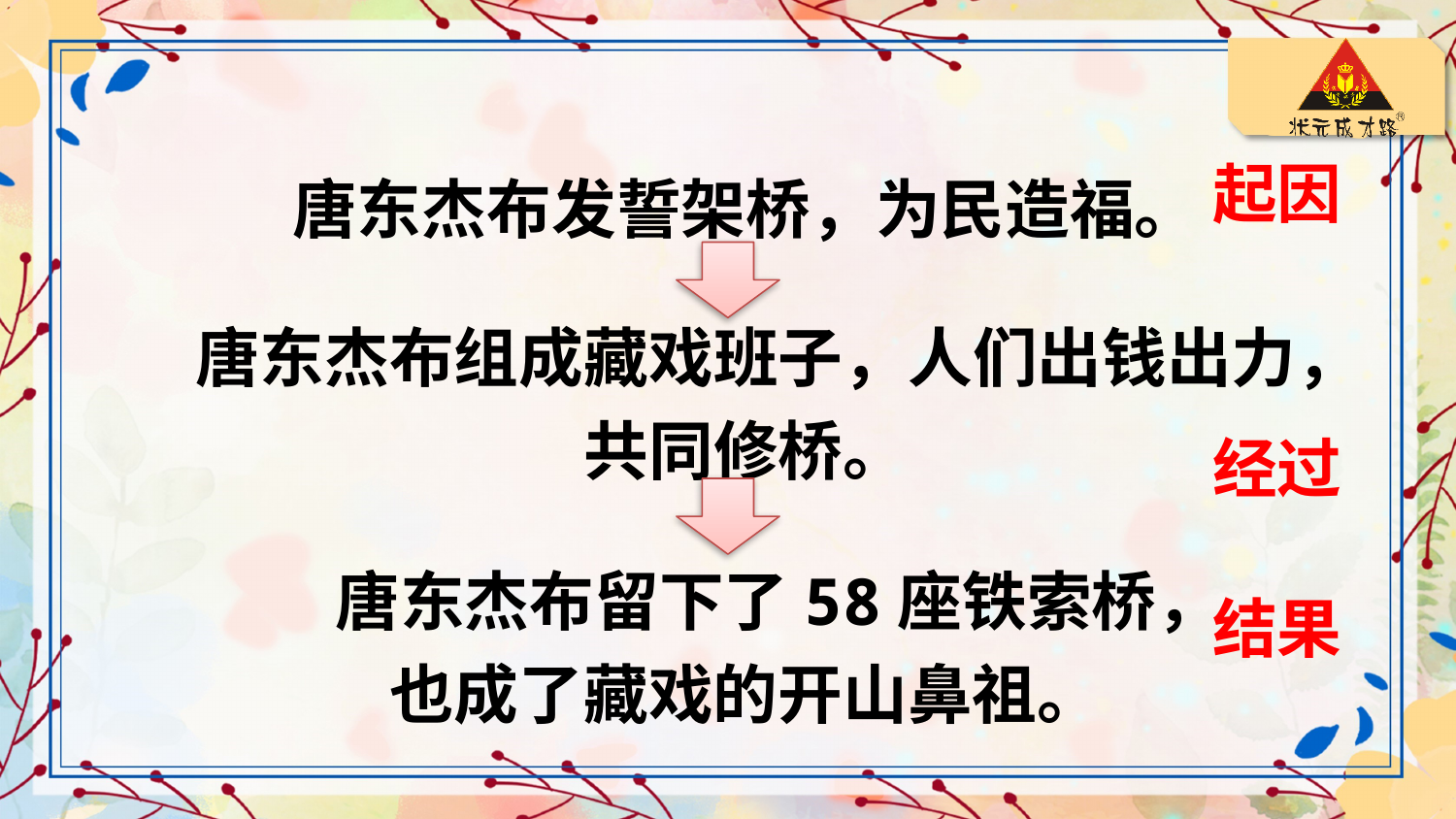

唐东杰布发誓架桥，为民造福。
起因

唐东杰布组成藏戏班子，人们出钱出力，共同修桥。
经过

唐东杰布留下了58座铁索桥，也成了藏戏的开山鼻祖。
结果